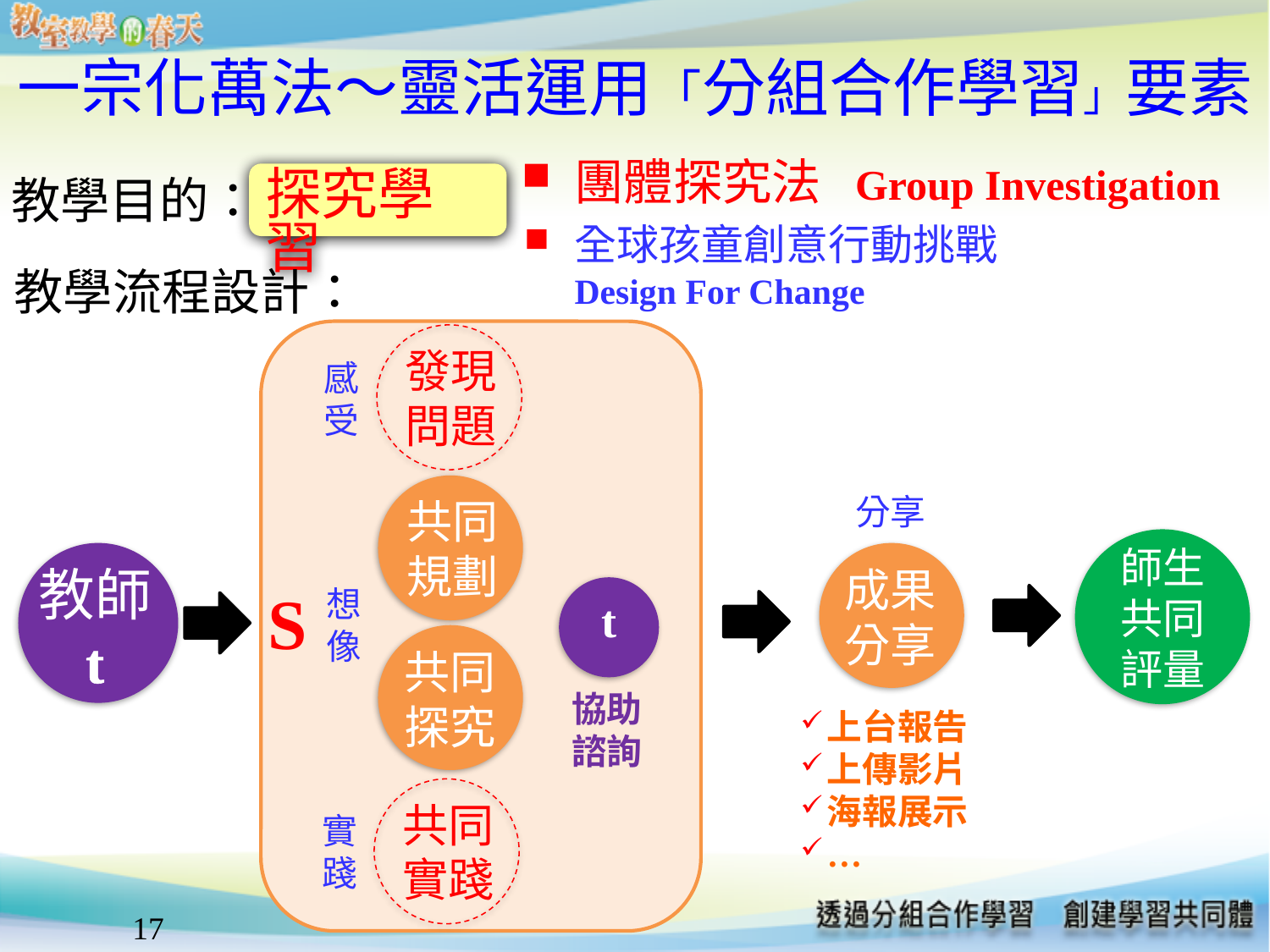

# 一宗化萬法～靈活運用「分組合作學習」要素
 團體探究法  Group Investigation
教學目的：
探究學習
全球孩童創意行動挑戰　
Design For Change
教學流程設計：

發現問題
感
受

共同規劃
分享

師生
共同
評量

教師
t

成果
分享
 S
想像

t
協助
諮詢

共同探究
上台報告
上傳影片
海報展示
…

共同實踐
實踐
17